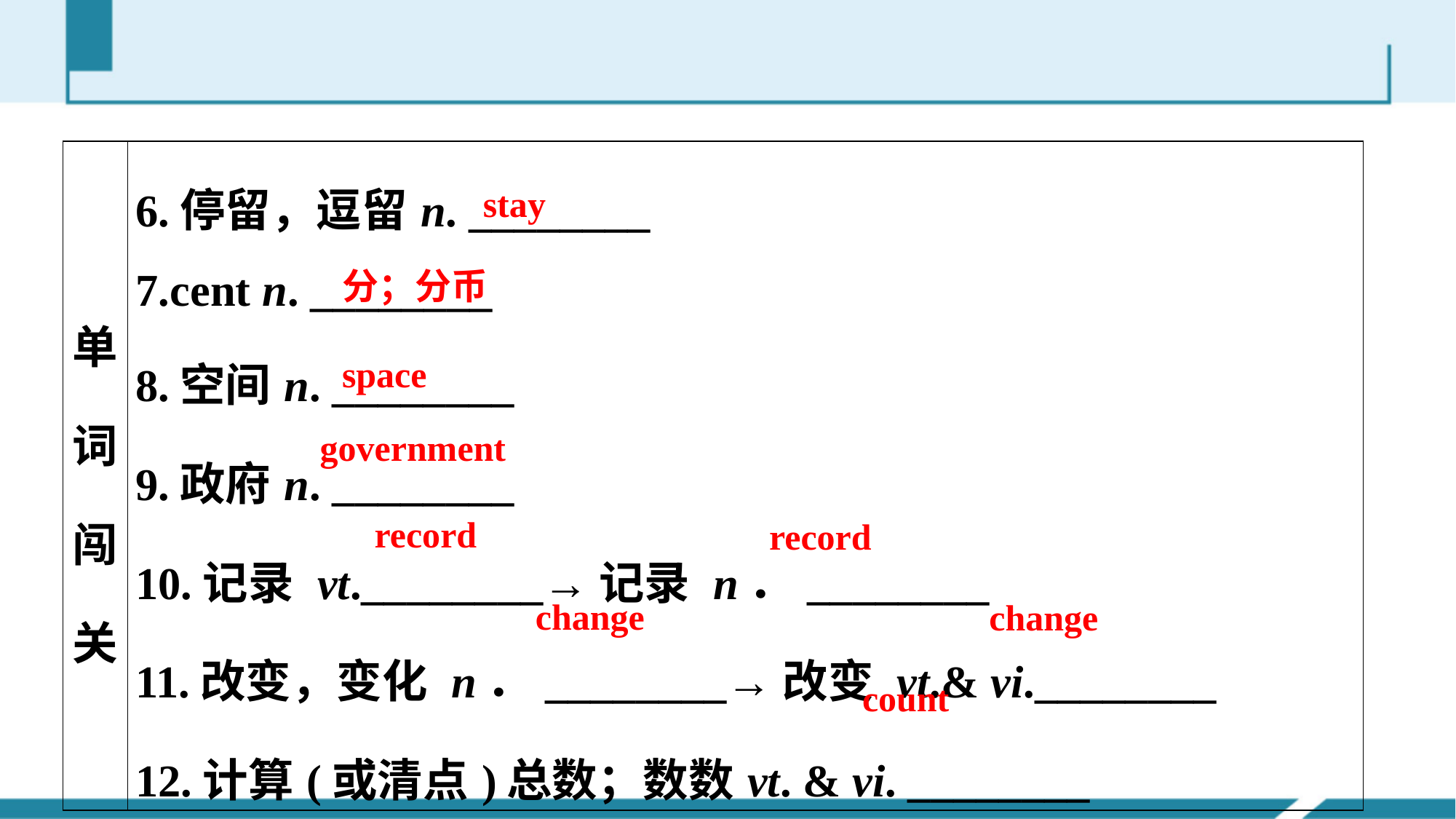

| 单词闯关 | 6.停留，逗留n. \_\_\_\_\_\_\_\_ 7.cent n. \_\_\_\_\_\_\_\_ 8.空间n. \_\_\_\_\_\_\_\_ 9.政府n. \_\_\_\_\_\_\_\_ 10.记录 vt.\_\_\_\_\_\_\_\_→记录 n．\_\_\_\_\_\_\_\_ 11.改变，变化 n．\_\_\_\_\_\_\_\_→改变 vt.& vi.\_\_\_\_\_\_\_\_ 12.计算(或清点)总数；数数vt. & vi. \_\_\_\_\_\_\_\_ |
| --- | --- |
stay
分；分币
space
government
record
record
 change
 change
count